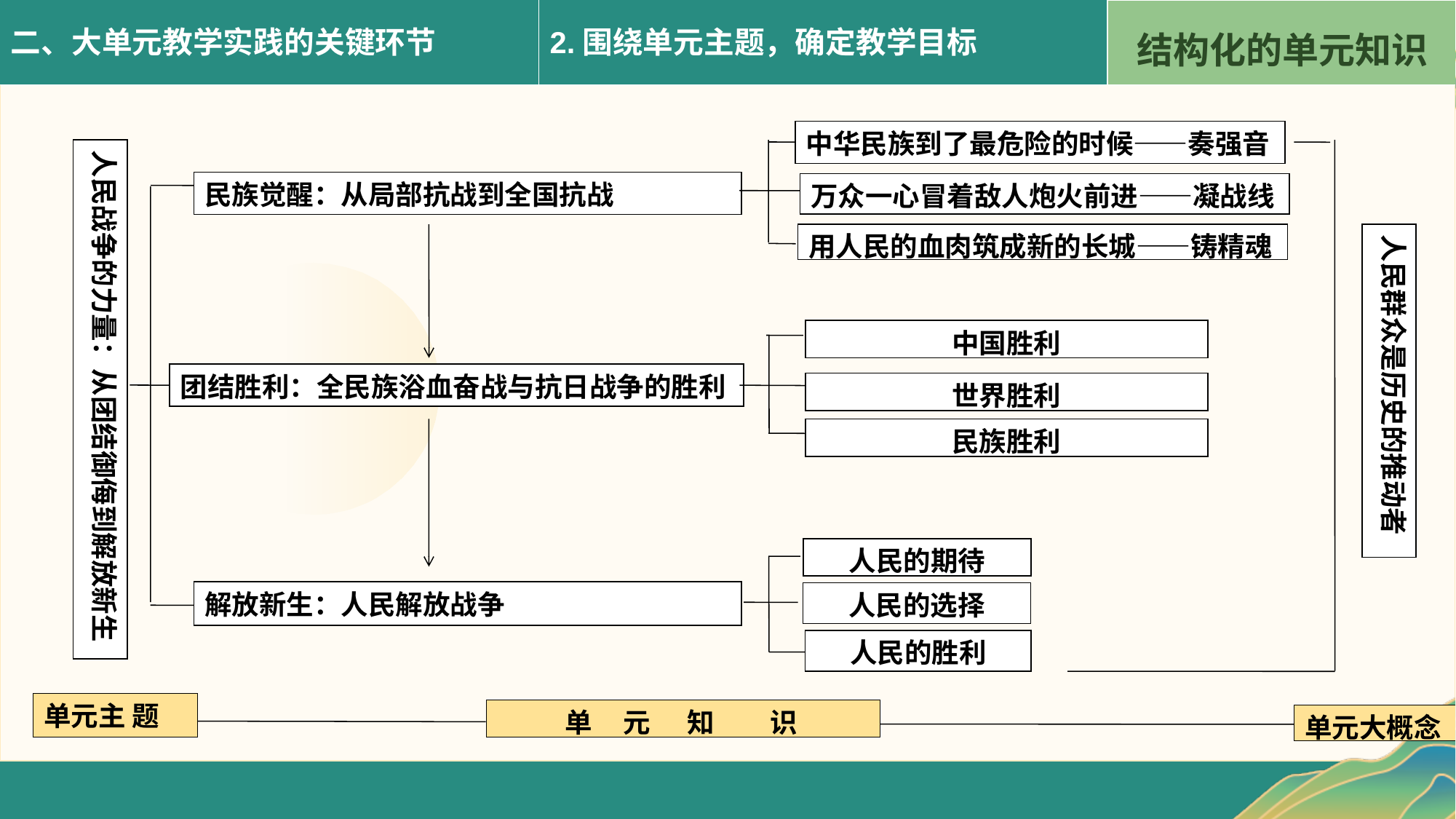

二、大单元教学实践的关键环节

2.围绕单元主题，确定教学目标
结构化的单元知识

中华民族到了最危险的时候——奏强音

人民战争的力量：从团结御侮到解放新生

民族觉醒：从局部抗战到全国抗战

万众一心冒着敌人炮火前进——凝战线

用人民的血肉筑成新的长城——铸精魂

人民群众是历史的推动者

中国胜利

团结胜利：全民族浴血奋战与抗日战争的胜利

世界胜利

民族胜利

人民的期待

解放新生：人民解放战争

人民的选择

人民的胜利

单元主 题
          单     元      知         识
单元大概念